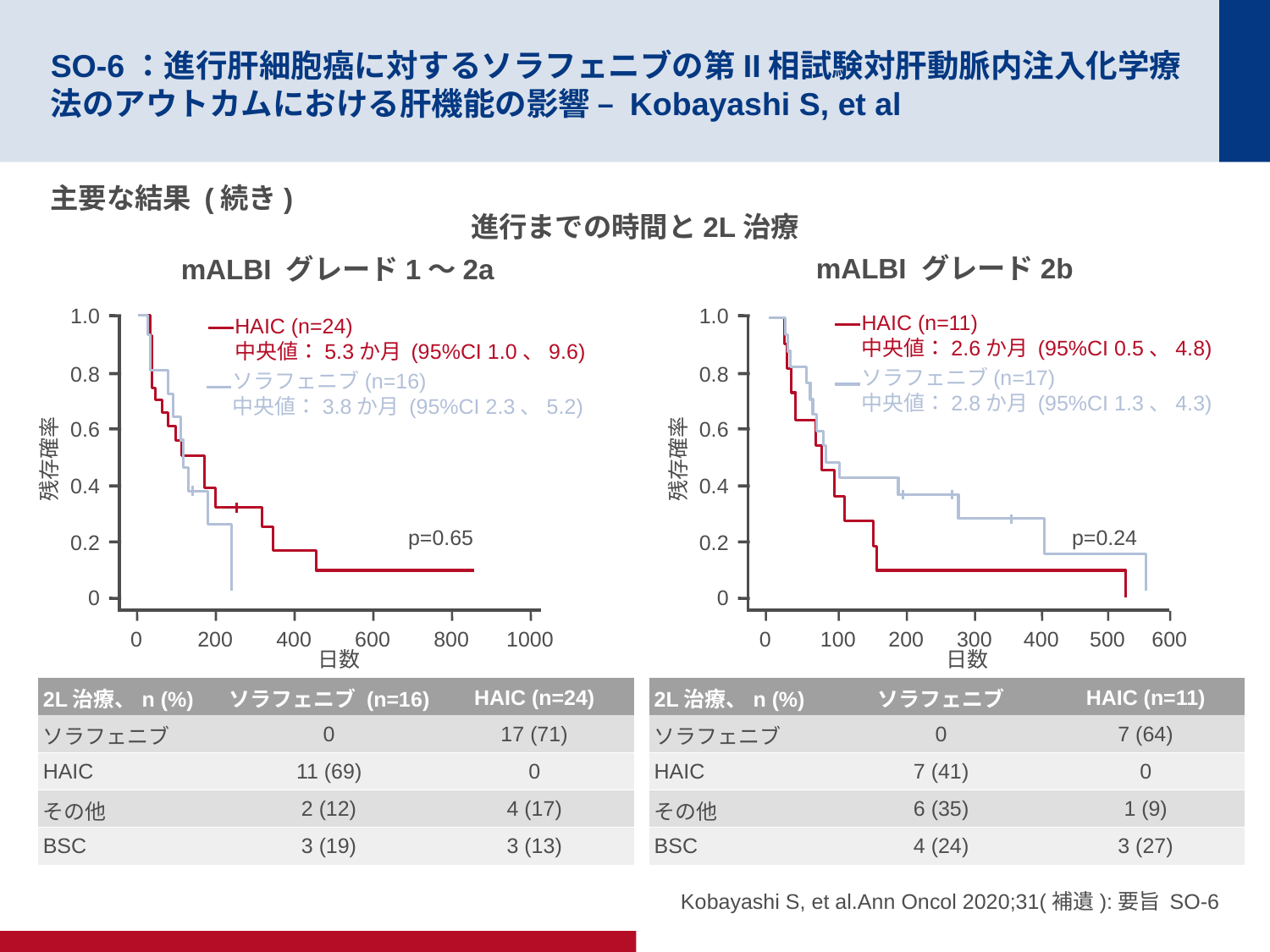

# SO-6：進行肝細胞癌に対するソラフェニブの第II相試験対肝動脈内注入化学療法のアウトカムにおける肝機能の影響 – Kobayashi S, et al
主要な結果 (続き)
進行までの時間と2L治療
mALBI グレード2b
mALBI グレード1～2a
1.0

0.8

0.6

0.4

0.2

0

HAIC (n=24)
中央値：5.3か月 (95%CI 1.0、9.6)
ソラフェニブ(n=16)
中央値：3.8か月 (95%CI 2.3、5.2)

残存確率
p=0.65

0
200
400
600
800
1000
日数
1.0

0.8

0.6

0.4

0.2

0

HAIC (n=11)
中央値：2.6か月 (95%CI 0.5、4.8)
ソラフェニブ(n=17)
中央値：2.8か月 (95%CI 1.3、4.3)

残存確率
p=0.24

0
100
200
300
400
500
600
日数

| 2L治療、n (%) | ソラフェニブ (n=16) | HAIC (n=24) |
| --- | --- | --- |
| ソラフェニブ | 0 | 17 (71) |
| HAIC | 11 (69) | 0 |
| その他 | 2 (12) | 4 (17) |
| BSC | 3 (19) | 3 (13) |
| 2L治療、n (%) | ソラフェニブ (n=17) | HAIC (n=11) |
| --- | --- | --- |
| ソラフェニブ | 0 | 7 (64) |
| HAIC | 7 (41) | 0 |
| その他 | 6 (35) | 1 (9) |
| BSC | 4 (24) | 3 (27) |
Kobayashi S, et al.Ann Oncol 2020;31(補遺):要旨 SO-6